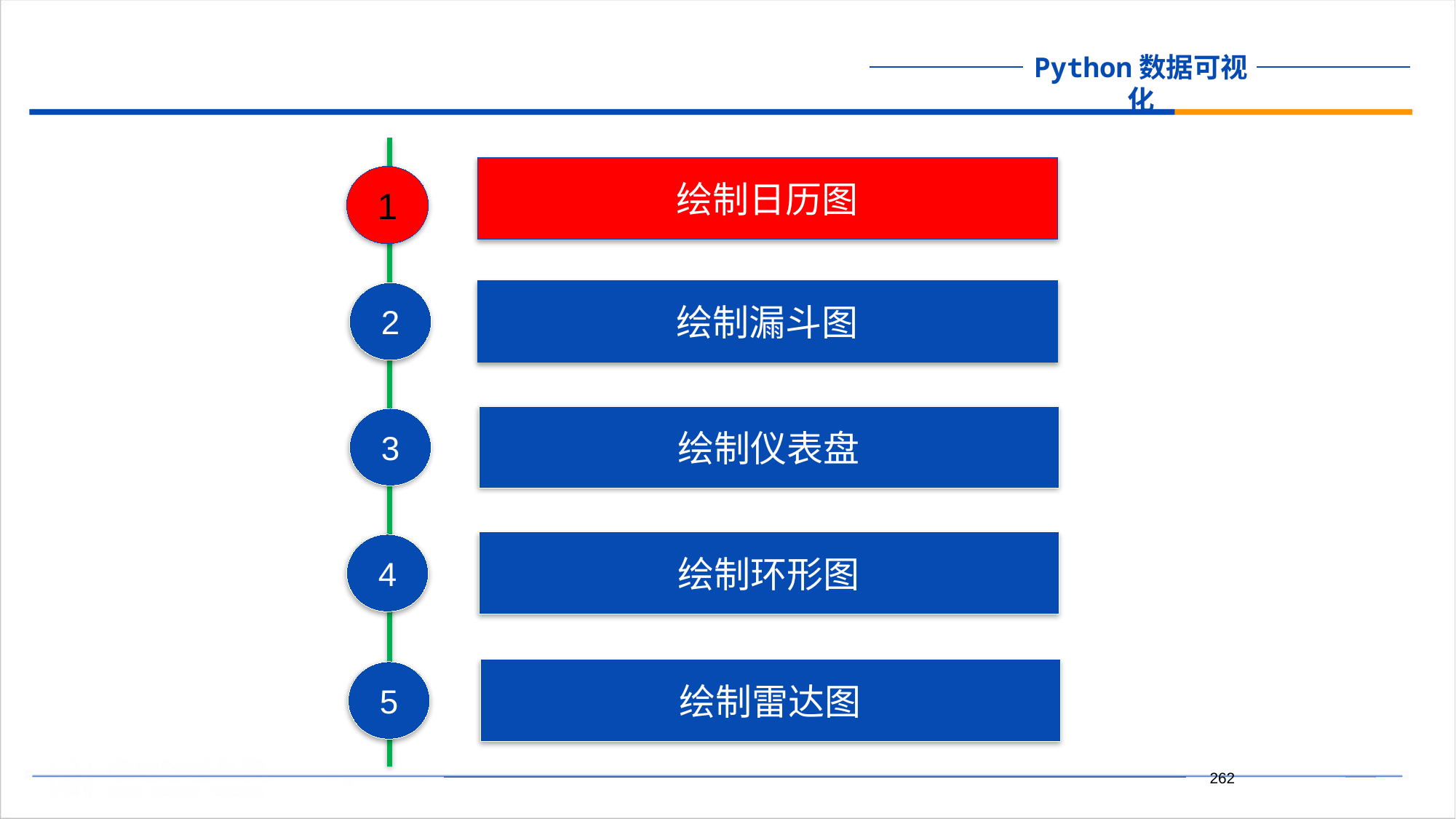

绘制日历图
1
绘制漏斗图
2
绘制仪表盘
3
绘制环形图
4
绘制雷达图
5